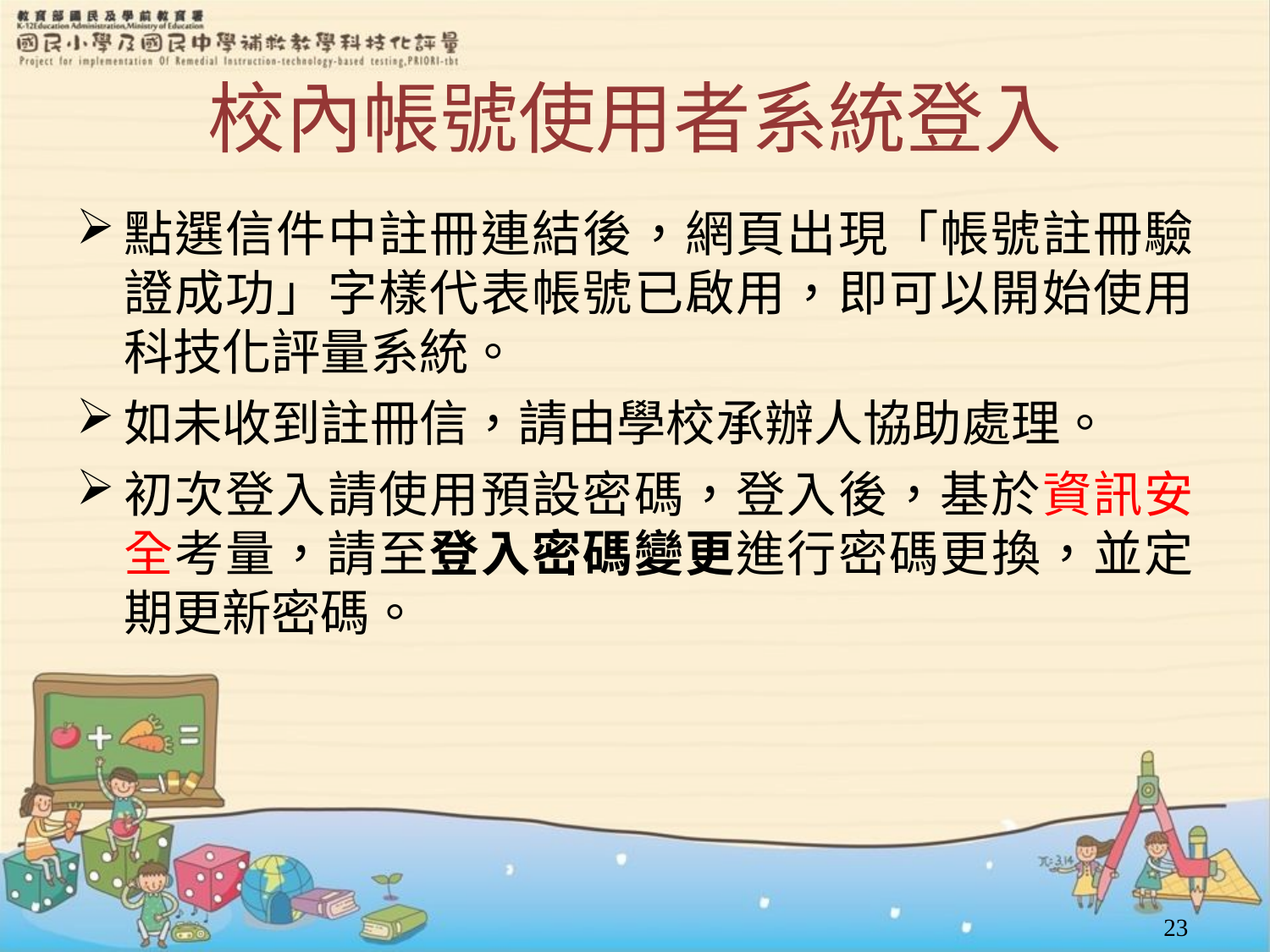

# 校內帳號使用者系統登入
點選信件中註冊連結後，網頁出現「帳號註冊驗證成功」字樣代表帳號已啟用，即可以開始使用科技化評量系統。
如未收到註冊信，請由學校承辦人協助處理。
初次登入請使用預設密碼，登入後，基於資訊安全考量，請至登入密碼變更進行密碼更換，並定期更新密碼。
23